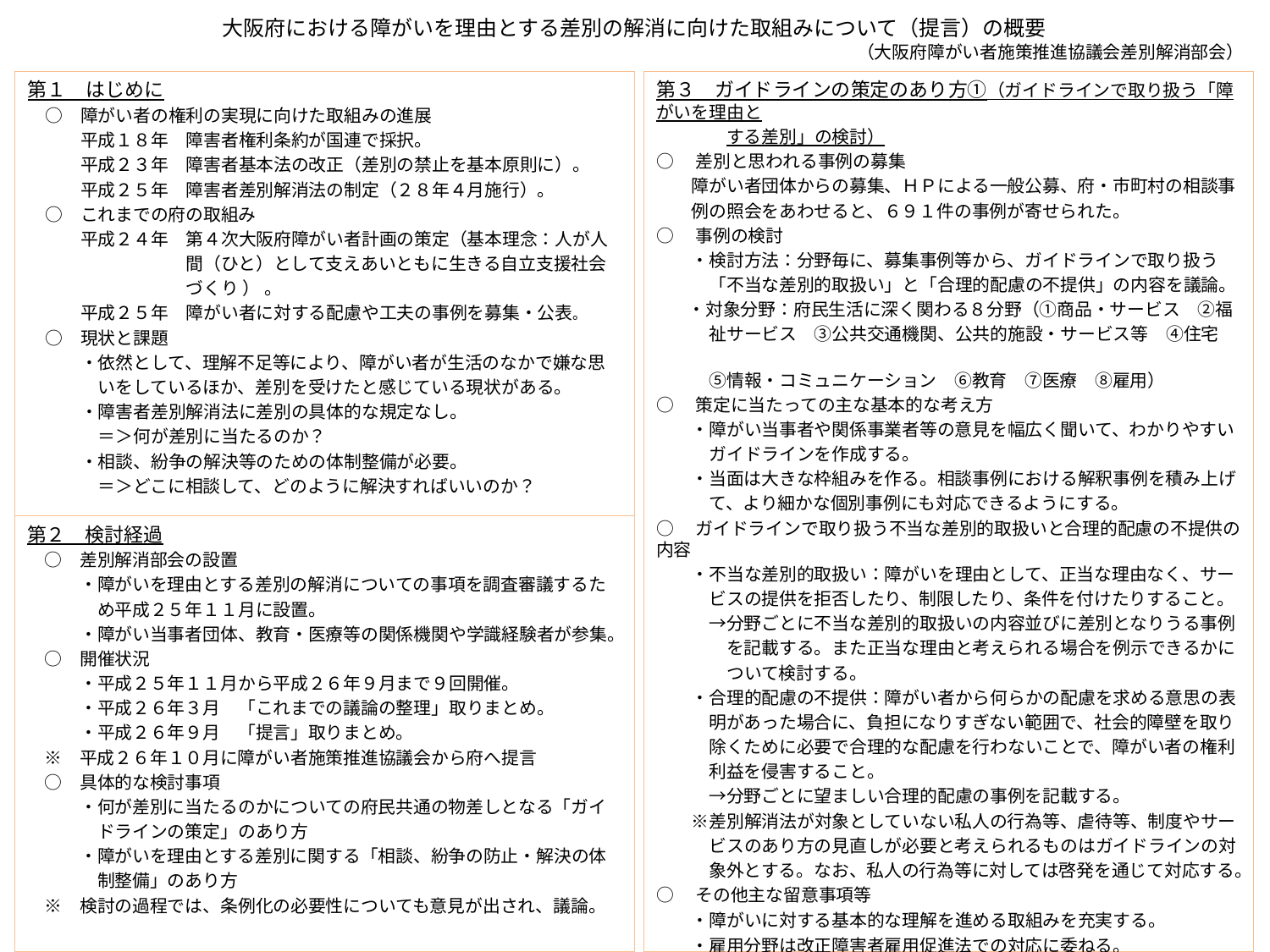

# 大阪府における障がいを理由とする差別の解消に向けた取組みについて（提言）の概要
（大阪府障がい者施策推進協議会差別解消部会）
第１　はじめに
　○　障がい者の権利の実現に向けた取組みの進展
　　　平成１８年　障害者権利条約が国連で採択。
　　　平成２３年　障害者基本法の改正（差別の禁止を基本原則に）。
　　　平成２５年　障害者差別解消法の制定（２８年４月施行）。
　○　これまでの府の取組み
　　　平成２４年　第４次大阪府障がい者計画の策定（基本理念：人が人
　　　　　　　　　間（ひと）として支えあいともに生きる自立支援社会
　　　　　　　　　づくり ） 。
　　　平成２５年　障がい者に対する配慮や工夫の事例を募集・公表。
　○　現状と課題
　　　・依然として、理解不足等により、障がい者が生活のなかで嫌な思
　　　　いをしているほか、差別を受けたと感じている現状がある。
　　　・障害者差別解消法に差別の具体的な規定なし。
　　　　＝＞何が差別に当たるのか？
　　　・相談、紛争の解決等のための体制整備が必要。
　　　　＝＞どこに相談して、どのように解決すればいいのか？

第３　ガイドラインの策定のあり方①（ガイドラインで取り扱う「障がいを理由と
　　　　する差別」の検討）
○　差別と思われる事例の募集
　　障がい者団体からの募集、ＨＰによる一般公募、府・市町村の相談事
　　例の照会をあわせると、６９１件の事例が寄せられた。
○　事例の検討
　　・検討方法：分野毎に、募集事例等から、ガイドラインで取り扱う
　　　「不当な差別的取扱い」と「合理的配慮の不提供」の内容を議論。
　　・対象分野：府民生活に深く関わる８分野（①商品・サービス　②福
　　　祉サービス　③公共交通機関、公共的施設・サービス等　④住宅
　　　⑤情報・コミュニケーション　⑥教育　⑦医療　⑧雇用）
○　策定に当たっての主な基本的な考え方
　　・障がい当事者や関係事業者等の意見を幅広く聞いて、わかりやすい
　　　ガイドラインを作成する。
　　・当面は大きな枠組みを作る。相談事例における解釈事例を積み上げ
　　　て、より細かな個別事例にも対応できるようにする。
○　ガイドラインで取り扱う不当な差別的取扱いと合理的配慮の不提供の内容
　　・不当な差別的取扱い：障がいを理由として、正当な理由なく、サー
　　　ビスの提供を拒否したり、制限したり、条件を付けたりすること。
　　　→分野ごとに不当な差別的取扱いの内容並びに差別となりうる事例
　　　　を記載する。また正当な理由と考えられる場合を例示できるかに
　　　　ついて検討する。
　　・合理的配慮の不提供：障がい者から何らかの配慮を求める意思の表
　　　明があった場合に、負担になりすぎない範囲で、社会的障壁を取り
　　　除くために必要で合理的な配慮を行わないことで、障がい者の権利
　　　利益を侵害すること。
　　　→分野ごとに望ましい合理的配慮の事例を記載する。
　　※差別解消法が対象としていない私人の行為等、虐待等、制度やサー
　　　ビスのあり方の見直しが必要と考えられるものはガイドラインの対
　　　象外とする。なお、私人の行為等に対しては啓発を通じて対応する。
○　その他主な留意事項等
　　・障がいに対する基本的な理解を進める取組みを充実する。
　　・雇用分野は改正障害者雇用促進法での対応に委ねる。
　　・国の動向等を含め、今後の状況に応じて、適切に見直しを行う。

第２　検討経過
　○　差別解消部会の設置
　　　・障がいを理由とする差別の解消についての事項を調査審議するた
　　　　め平成２５年１１月に設置。
　　　・障がい当事者団体、教育・医療等の関係機関や学識経験者が参集。
　○　開催状況
　　　・平成２５年１１月から平成２６年９月まで９回開催。
　　　・平成２６年３月　「これまでの議論の整理」取りまとめ。
　　　・平成２６年９月　「提言」取りまとめ。
　※　平成２６年１０月に障がい者施策推進協議会から府へ提言
　○　具体的な検討事項
　　　・何が差別に当たるのかについての府民共通の物差しとなる「ガイ
　　　　ドラインの策定」のあり方
　　　・障がいを理由とする差別に関する「相談、紛争の防止・解決の体
　　　　制整備」のあり方
　※　検討の過程では、条例化の必要性についても意見が出され、議論。